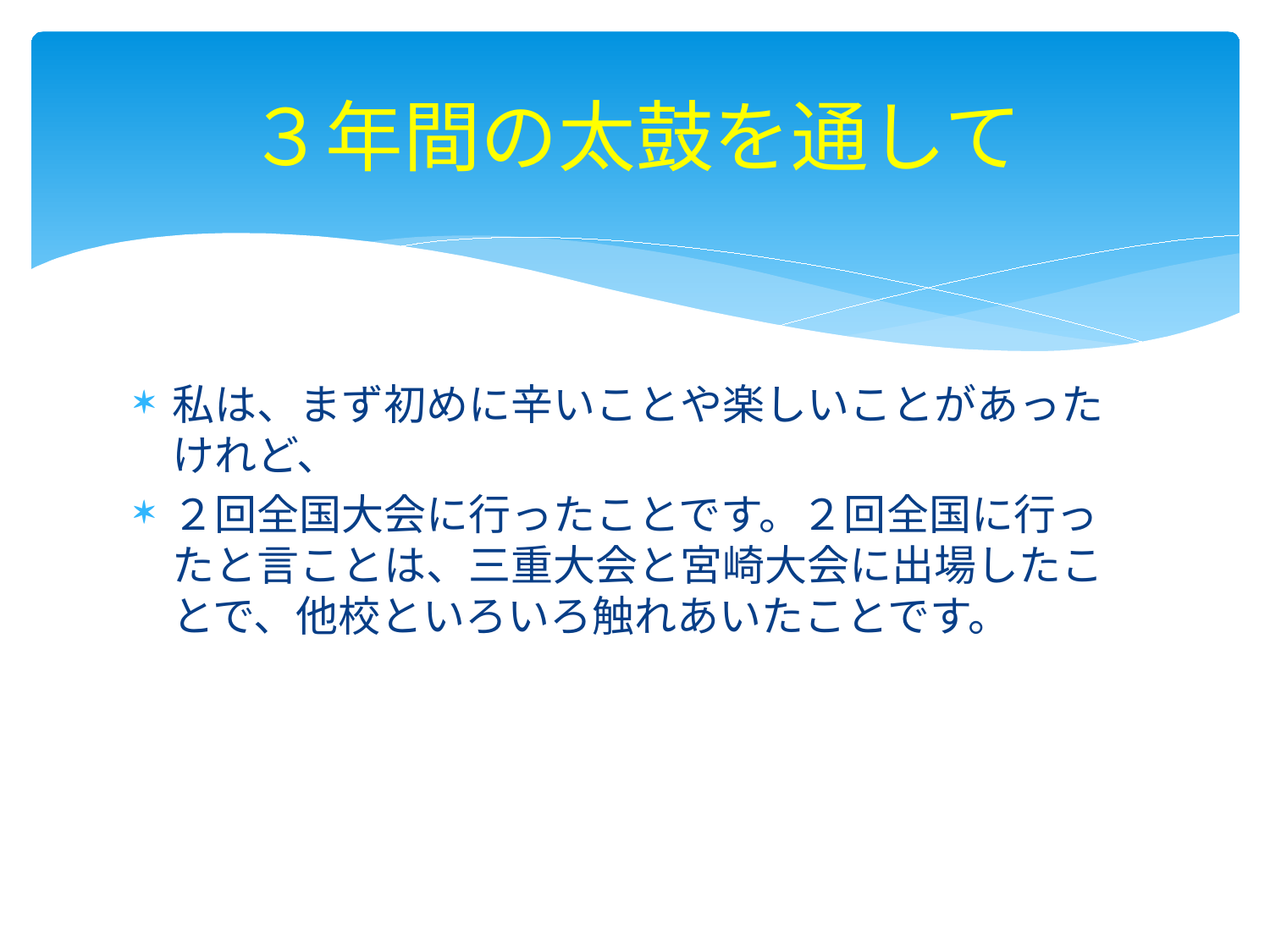

# ３年間の太鼓を通して
私は、まず初めに辛いことや楽しいことがあったけれど、
２回全国大会に行ったことです。２回全国に行ったと言ことは、三重大会と宮崎大会に出場したことで、他校といろいろ触れあいたことです。